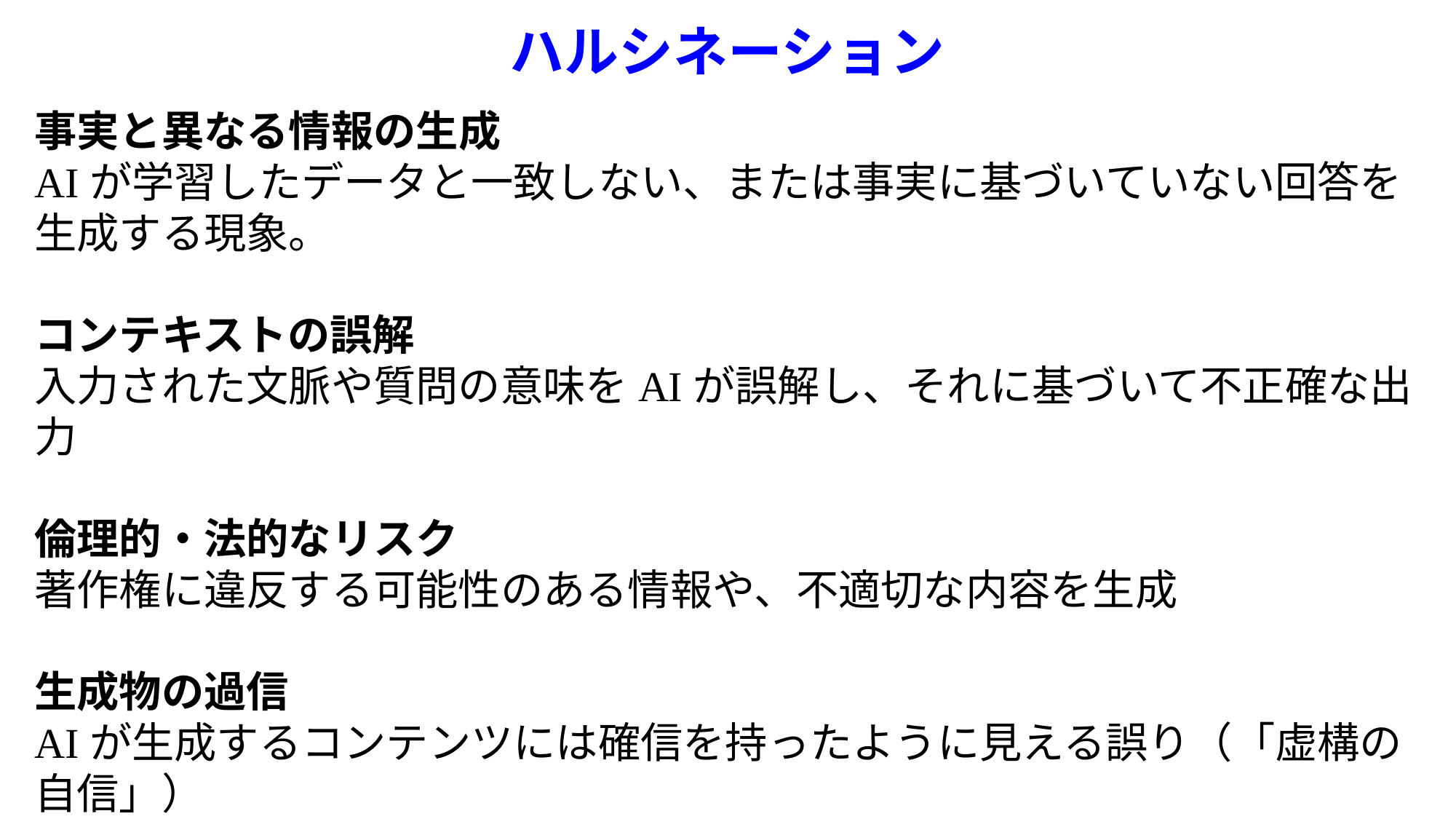

# ハルシネーション
事実と異なる情報の生成
AIが学習したデータと一致しない、または事実に基づいていない回答を生成する現象。

コンテキストの誤解
入力された文脈や質問の意味をAIが誤解し、それに基づいて不正確な出力

倫理的・法的なリスク
著作権に違反する可能性のある情報や、不適切な内容を生成

生成物の過信
AIが生成するコンテンツには確信を持ったように見える誤り（「虚構の自信」）